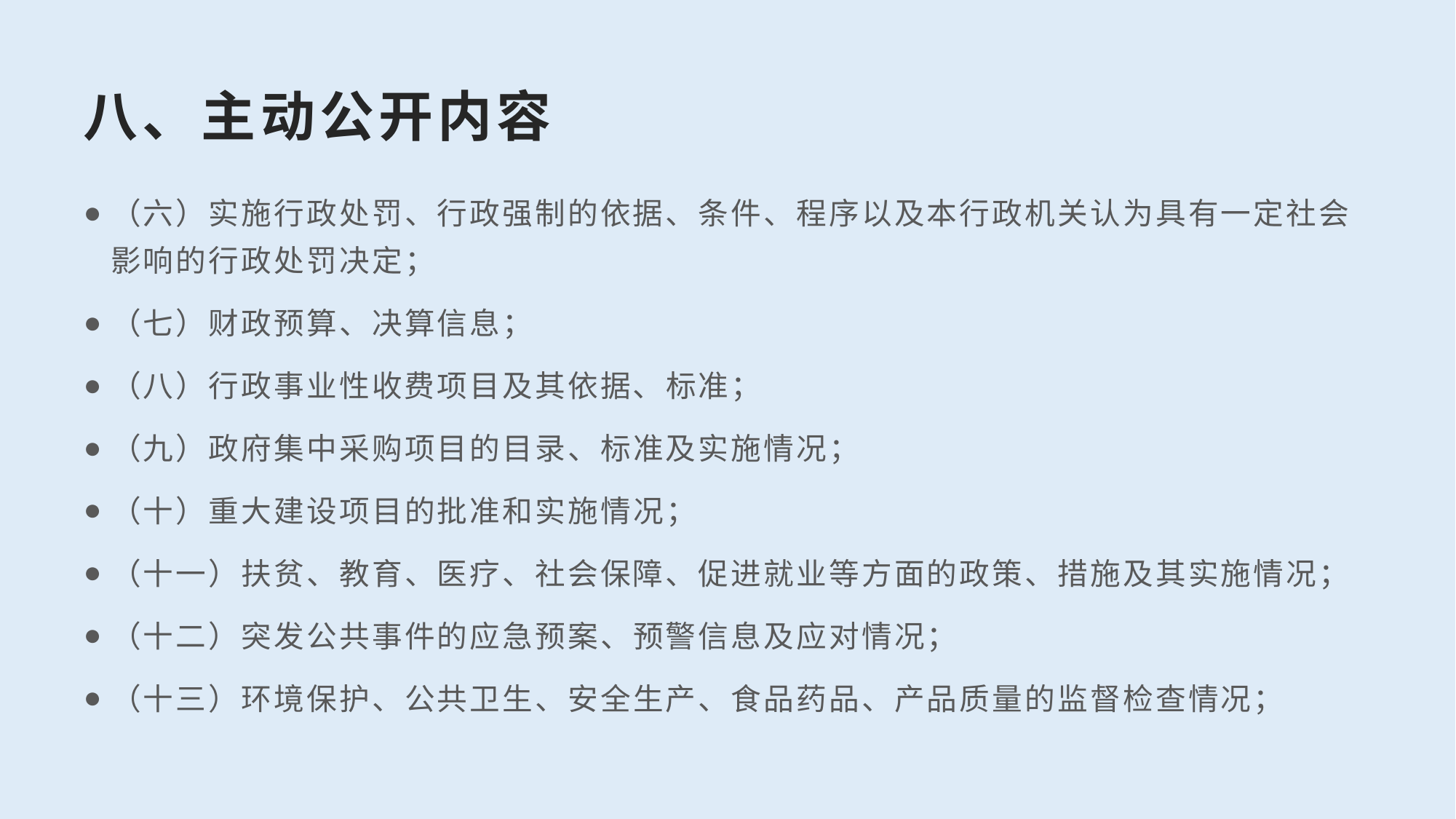

# 八、主动公开内容
（六）实施行政处罚、行政强制的依据、条件、程序以及本行政机关认为具有一定社会影响的行政处罚决定；
（七）财政预算、决算信息；
（八）行政事业性收费项目及其依据、标准；
（九）政府集中采购项目的目录、标准及实施情况；
（十）重大建设项目的批准和实施情况；
（十一）扶贫、教育、医疗、社会保障、促进就业等方面的政策、措施及其实施情况；
（十二）突发公共事件的应急预案、预警信息及应对情况；
（十三）环境保护、公共卫生、安全生产、食品药品、产品质量的监督检查情况；